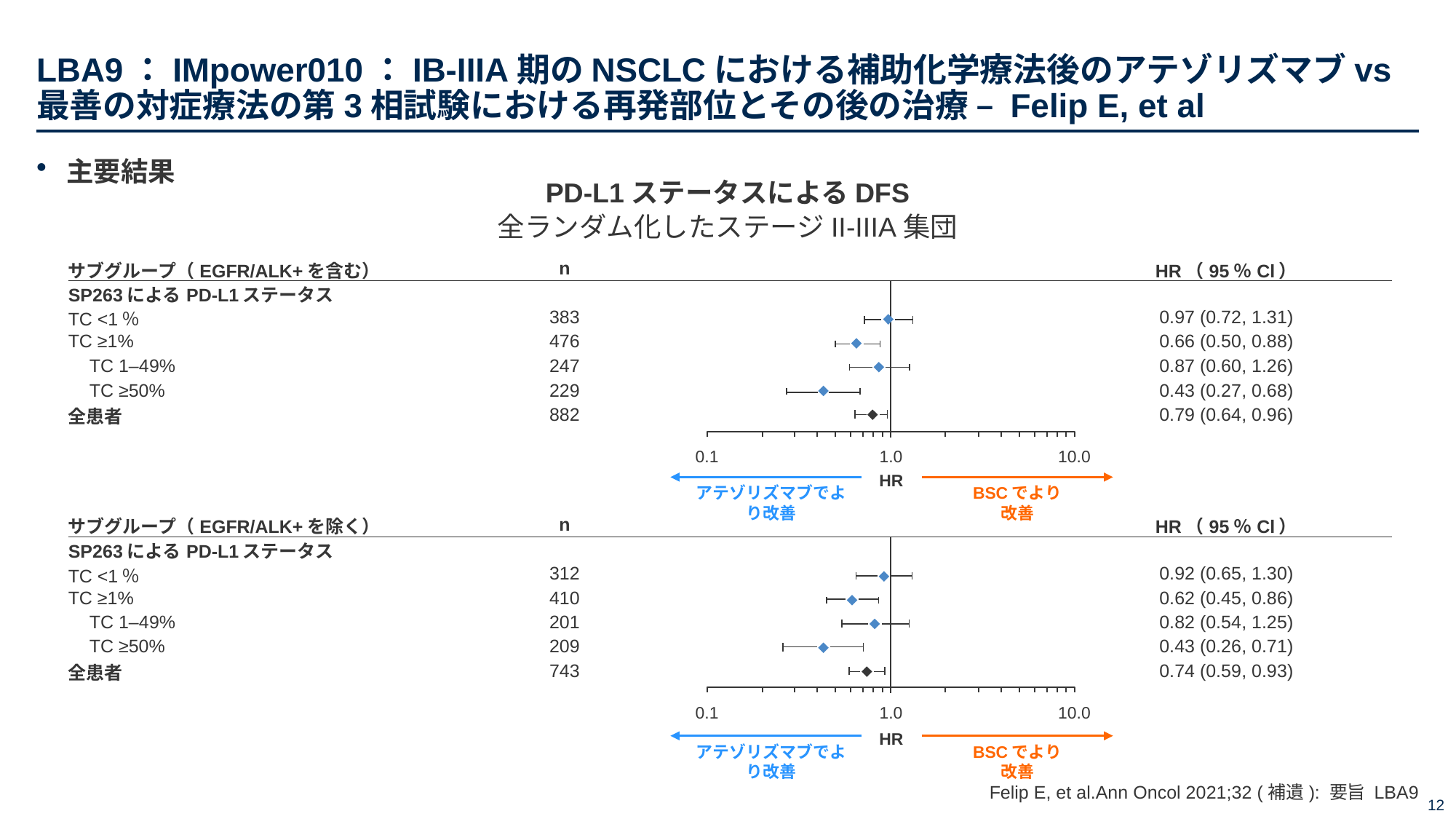

# LBA9：IMpower010：IB-IIIA期のNSCLCにおける補助化学療法後のアテゾリズマブvs最善の対症療法の第3相試験における再発部位とその後の治療 – Felip E, et al
主要結果
PD-L1ステータスによるDFS
全ランダム化したステージII-IIIA集団
| サブグループ（EGFR/ALK+を含む） | n |  | HR（95％Cl） |
| --- | --- | --- | --- |
| SP263によるPD-L1ステータス |  |  |  |
| TC <1％ | 383 |  | 0.97 (0.72, 1.31) |
| TC ≥1% | 476 |  | 0.66 (0.50, 0.88) |
| TC 1–49% | 247 |  | 0.87 (0.60, 1.26) |
| TC ≥50% | 229 |  | 0.43 (0.27, 0.68) |
| 全患者 | 882 |  | 0.79 (0.64, 0.96) |

0.1
1.0
10.0
HR
アテゾリズマブでより改善
BSCでより改善
| サブグループ（EGFR/ALK+を除く） | n |  | HR（95％Cl） |
| --- | --- | --- | --- |
| SP263によるPD-L1ステータス |  |  |  |
| TC <1％ | 312 |  | 0.92 (0.65, 1.30) |
| TC ≥1% | 410 |  | 0.62 (0.45, 0.86) |
| TC 1–49% | 201 |  | 0.82 (0.54, 1.25) |
| TC ≥50% | 209 |  | 0.43 (0.26, 0.71) |
| 全患者 | 743 |  | 0.74 (0.59, 0.93) |

0.1
1.0
10.0
HR
アテゾリズマブでより改善
BSCでより改善
Felip E, et al.Ann Oncol 2021;32 (補遺): 要旨 LBA9